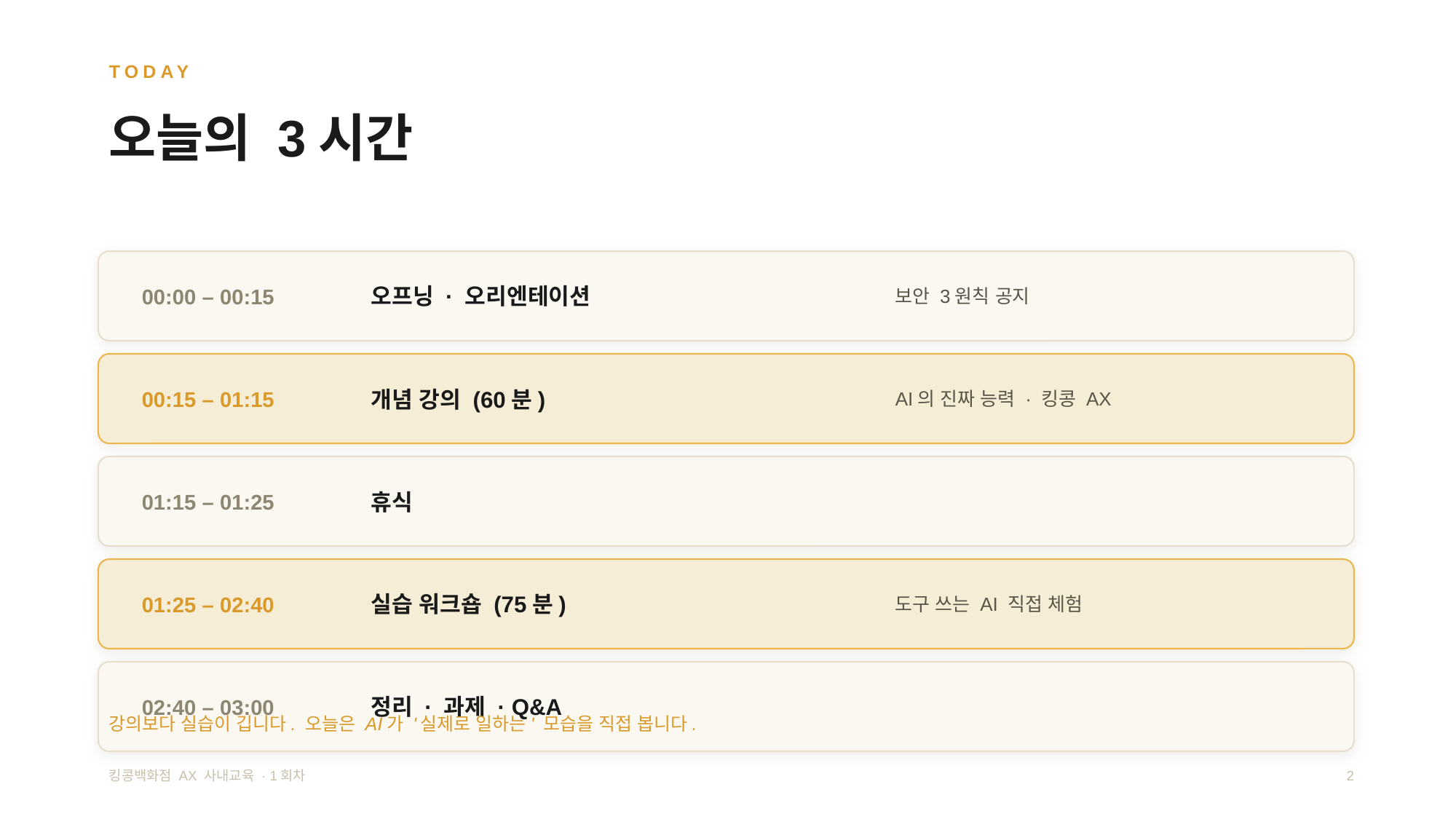

TODAY
오늘의 3시간

00:00 – 00:15
오프닝 · 오리엔테이션
보안 3원칙 공지

00:15 – 01:15
개념 강의 (60분)
AI의 진짜 능력 · 킹콩 AX

01:15 – 01:25
휴식

01:25 – 02:40
실습 워크숍 (75분)
도구 쓰는 AI 직접 체험

02:40 – 03:00
정리 · 과제 · Q&A

강의보다 실습이 깁니다. 오늘은 AI가 '실제로 일하는' 모습을 직접 봅니다.
킹콩백화점 AX 사내교육 · 1회차
2